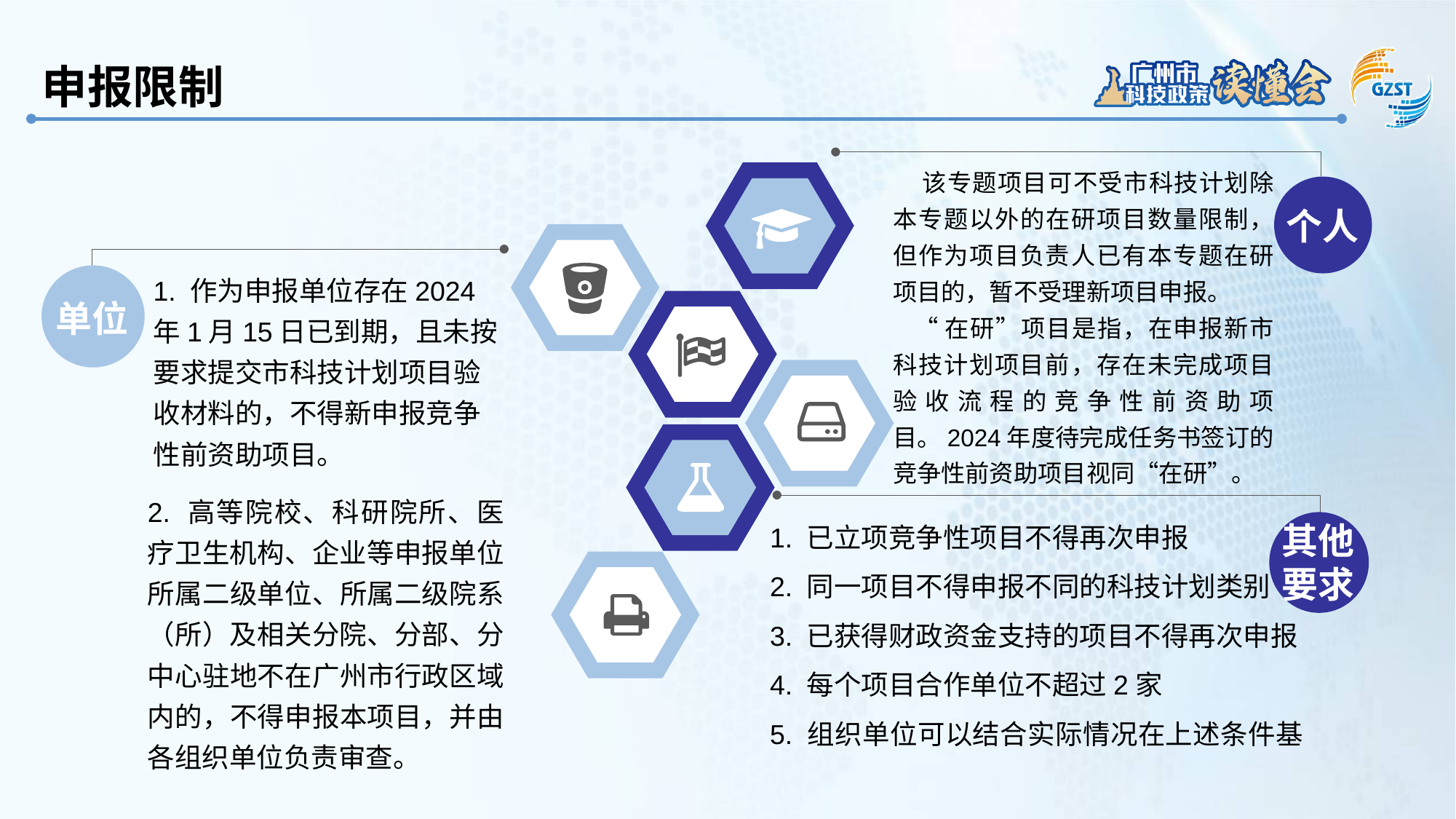

申报限制

    该专题项目可不受市科技计划除本专题以外的在研项目数量限制，但作为项目负责人已有本专题在研项目的，暂不受理新项目申报。
   “在研”项目是指，在申报新市科技计划项目前，存在未完成项目验收流程的竞争性前资助项目。2024年度待完成任务书签订的竞争性前资助项目视同“在研”。

个人

1. 作为申报单位存在2024年1月15日已到期，且未按要求提交市科技计划项目验收材料的，不得新申报竞争性前资助项目。
单位

2. 高等院校、科研院所、医疗卫生机构、企业等申报单位所属二级单位、所属二级院系（所）及相关分院、分部、分中心驻地不在广州市行政区域内的，不得申报本项目，并由各组织单位负责审查。

1. 已立项竞争性项目不得再次申报
2. 同一项目不得申报不同的科技计划类别
3. 已获得财政资金支持的项目不得再次申报
4. 每个项目合作单位不超过2家
5. 组织单位可以结合实际情况在上述条件基
   础上提出其他申报限制要求

其他
要求